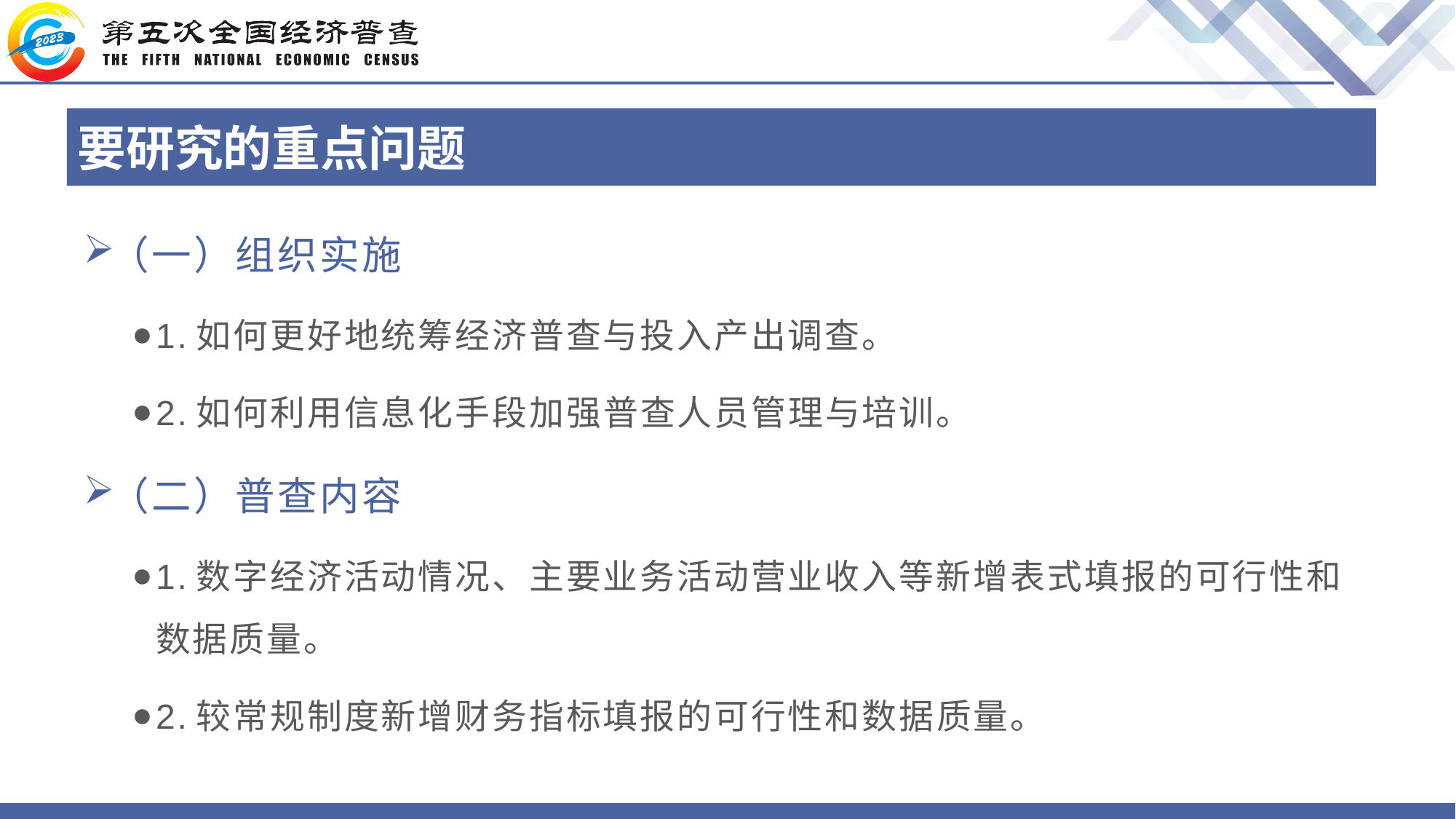

# 要研究的重点问题
（一）组织实施
1.如何更好地统筹经济普查与投入产出调查。
2.如何利用信息化手段加强普查人员管理与培训。
（二）普查内容
1.数字经济活动情况、主要业务活动营业收入等新增表式填报的可行性和数据质量。
2.较常规制度新增财务指标填报的可行性和数据质量。